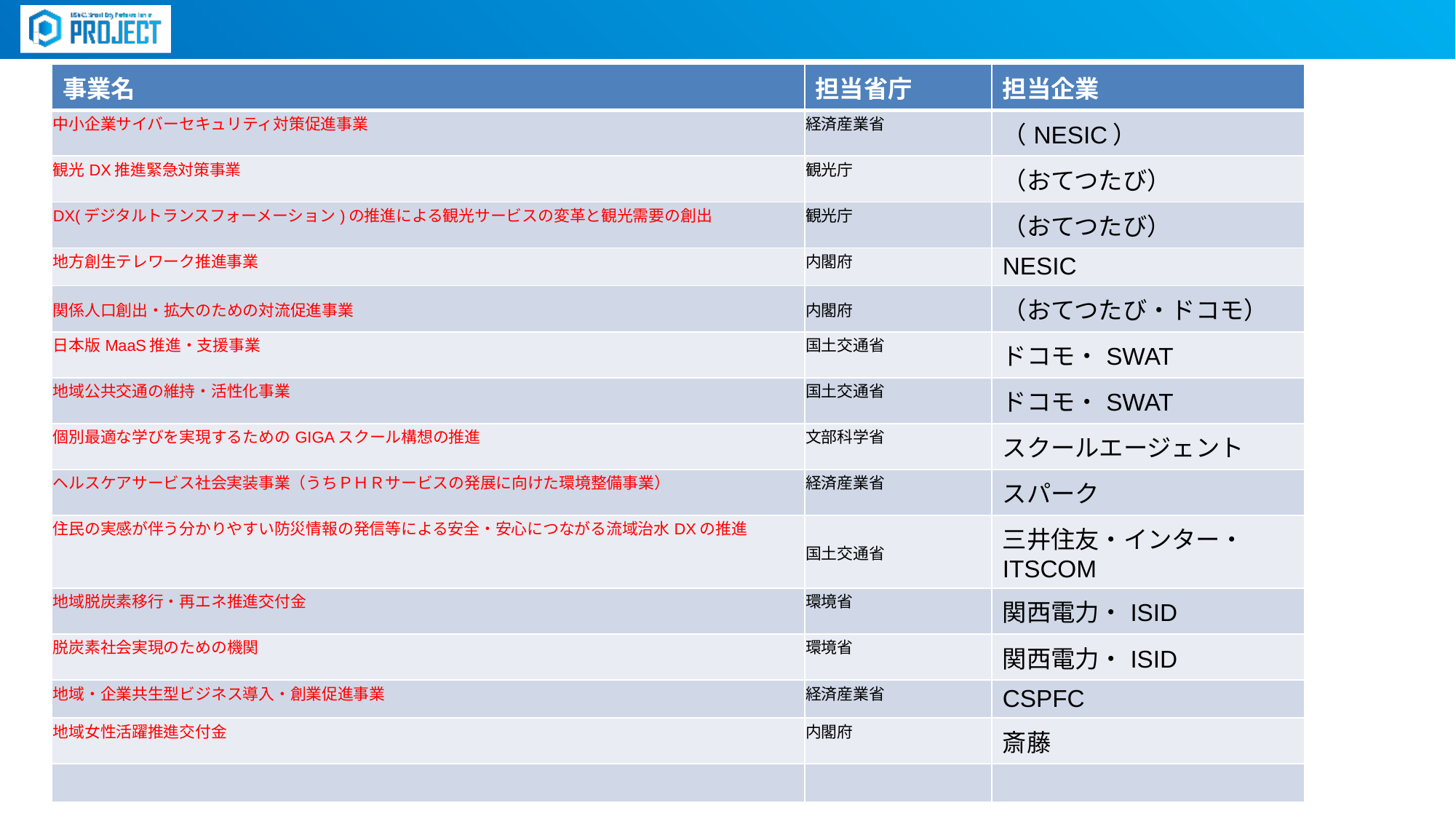

| 事業名 | 担当省庁 | 担当企業 |
| --- | --- | --- |
| 中小企業サイバーセキュリティ対策促進事業 | 経済産業省 | （NESIC） |
| 観光DX推進緊急対策事業 | 観光庁 | （おてつたび） |
| DX(デジタルトランスフォーメーション)の推進による観光サービスの変革と観光需要の創出 | 観光庁 | （おてつたび） |
| 地方創生テレワーク推進事業 | 内閣府 | NESIC |
| 関係人口創出・拡大のための対流促進事業 | 内閣府 | （おてつたび・ドコモ） |
| 日本版MaaS推進・支援事業 | 国土交通省 | ドコモ・SWAT |
| 地域公共交通の維持・活性化事業 | 国土交通省 | ドコモ・SWAT |
| 個別最適な学びを実現するためのGIGAスクール構想の推進 | 文部科学省 | スクールエージェント |
| ヘルスケアサービス社会実装事業（うちＰＨＲサービスの発展に向けた環境整備事業） | 経済産業省 | スパーク |
| 住民の実感が伴う分かりやすい防災情報の発信等による安全・安心につながる流域治水DXの推進 | 国土交通省 | 三井住友・インター・ITSCOM |
| 地域脱炭素移行・再エネ推進交付金 | 環境省 | 関西電力・ISID |
| 脱炭素社会実現のための機関 | 環境省 | 関西電力・ISID |
| 地域・企業共生型ビジネス導入・創業促進事業 | 経済産業省 | CSPFC |
| 地域女性活躍推進交付金 | 内閣府 | 斎藤 |
|  |  |  |